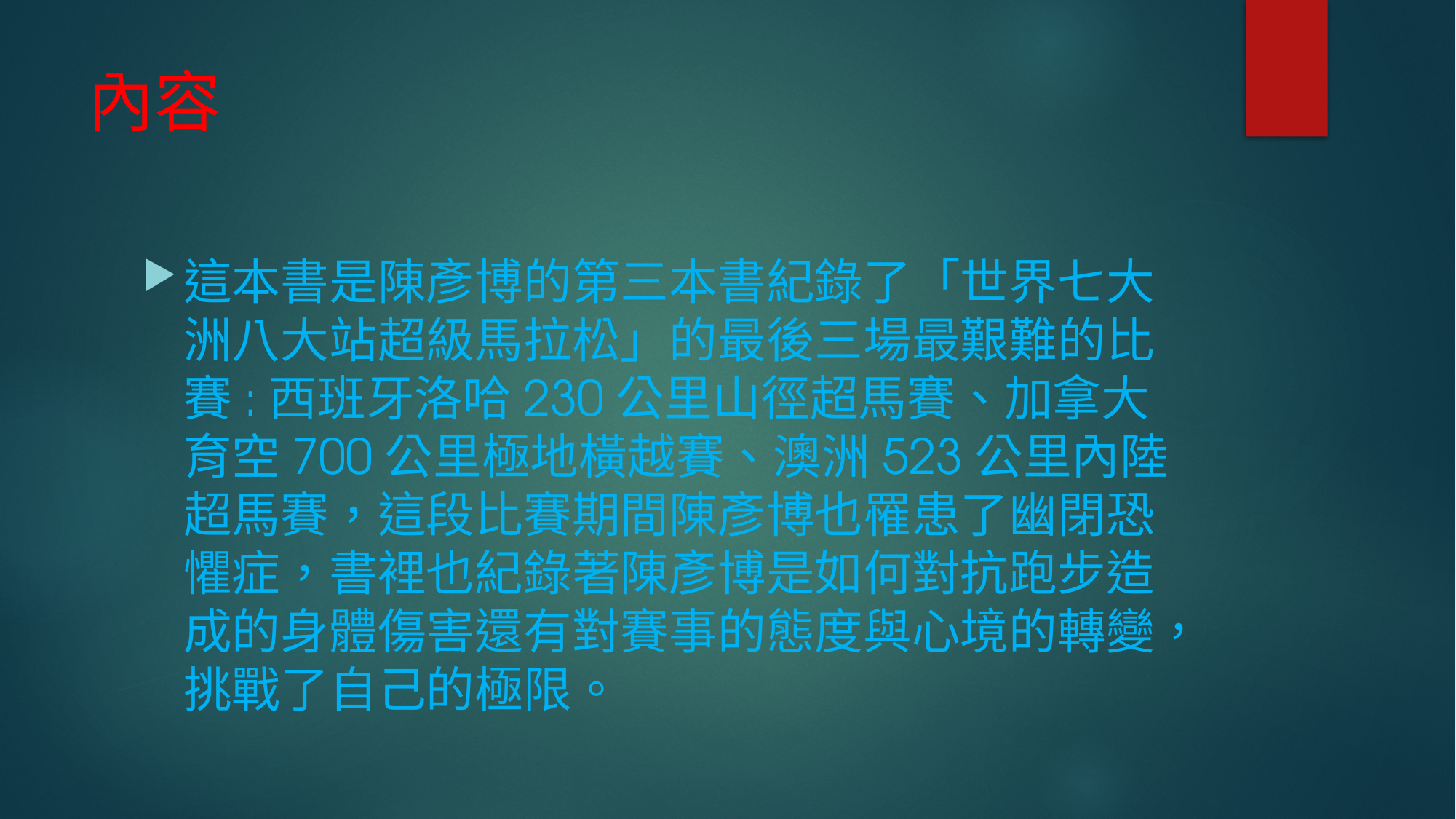

# 內容
這本書是陳彥博的第三本書紀錄了「世界七大洲八大站超級馬拉松」的最後三場最艱難的比賽:西班牙洛哈230公里山徑超馬賽、加拿大育空700公里極地橫越賽、澳洲523公里內陸超馬賽，這段比賽期間陳彥博也罹患了幽閉恐懼症，書裡也紀錄著陳彥博是如何對抗跑步造成的身體傷害還有對賽事的態度與心境的轉變，挑戰了自己的極限。